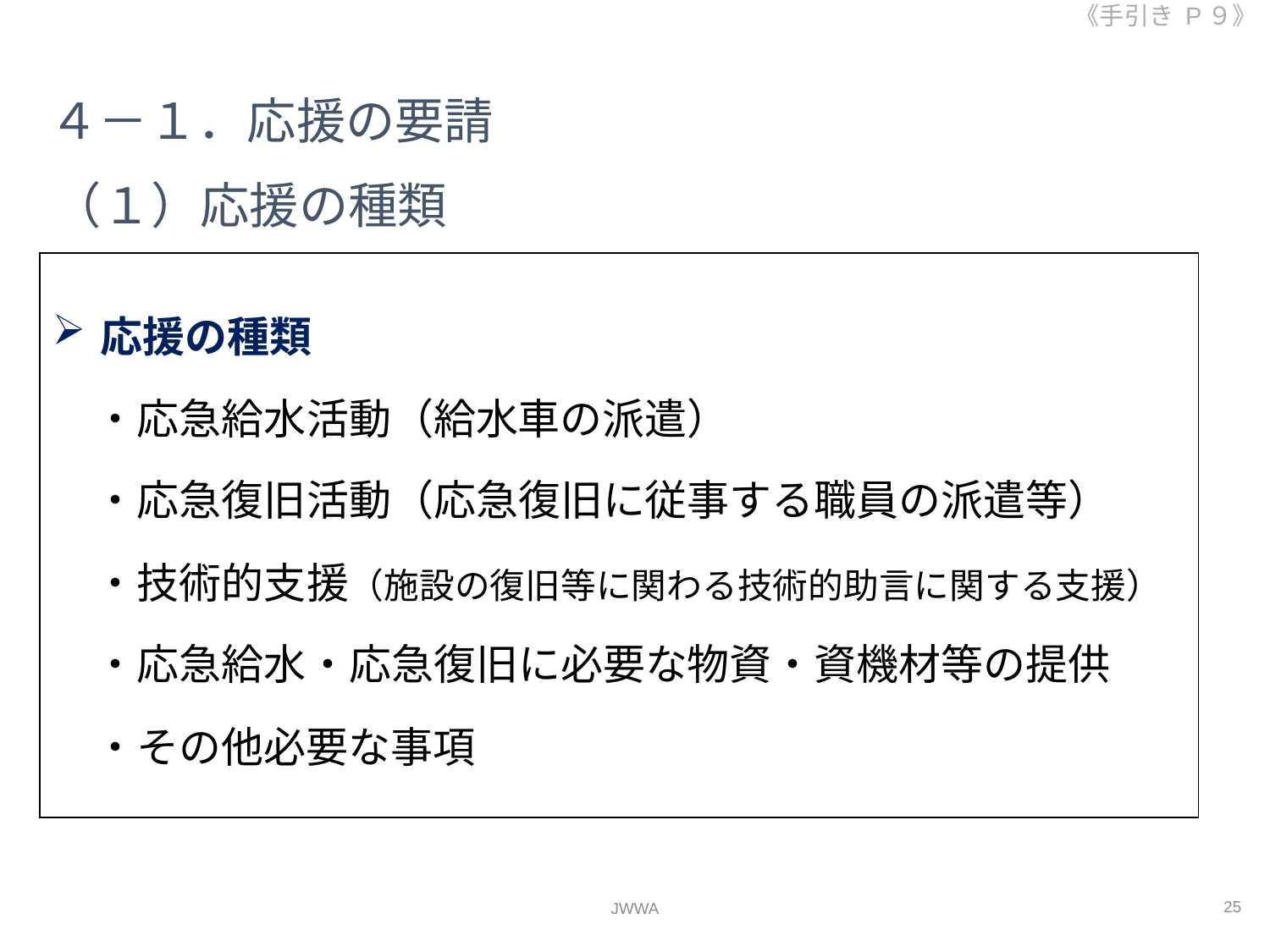

《手引き P９》
４－１．応援の要請
（１）応援の種類
応援の種類
　・応急給水活動（給水車の派遣）
　・応急復旧活動（応急復旧に従事する職員の派遣等）
　・技術的支援（施設の復旧等に関わる技術的助言に関する支援）
　・応急給水・応急復旧に必要な物資・資機材等の提供
　・その他必要な事項
25
JWWA